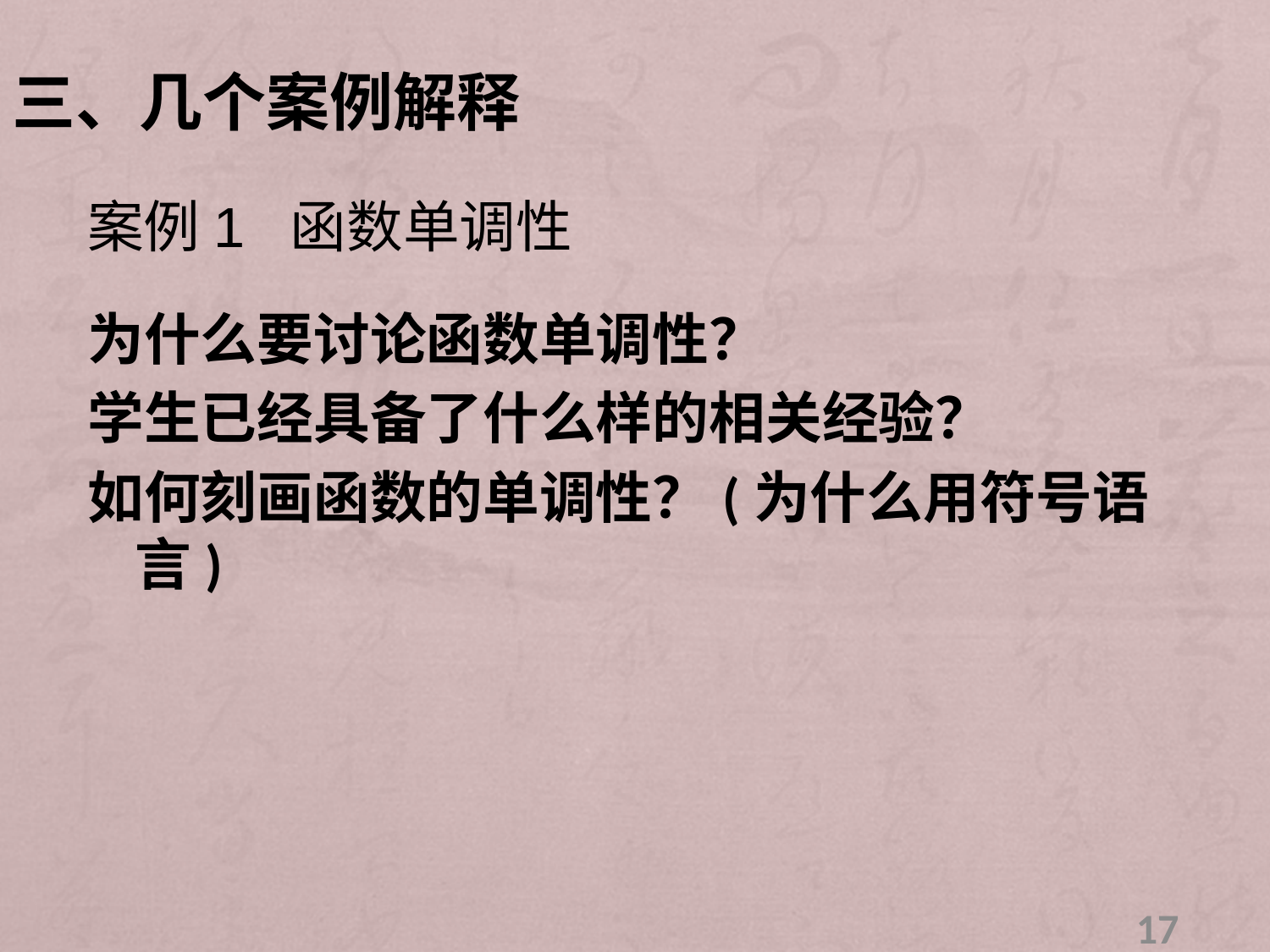

三、几个案例解释
案例1  函数单调性
为什么要讨论函数单调性？
学生已经具备了什么样的相关经验？
如何刻画函数的单调性？(为什么用符号语言)
17